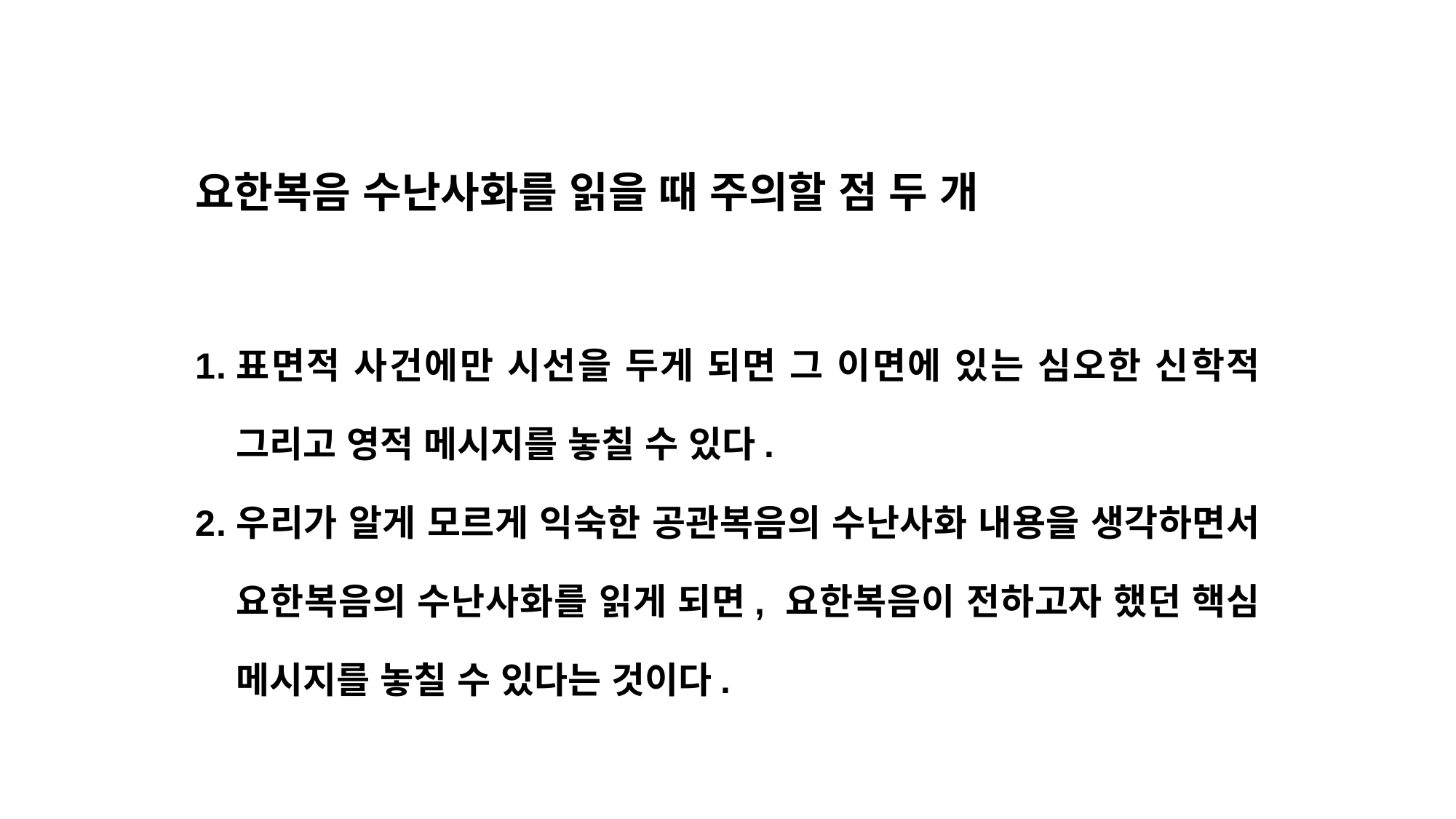

요한복음 수난사화를 읽을 때 주의할 점 두 개

표면적 사건에만 시선을 두게 되면 그 이면에 있는 심오한 신학적 그리고 영적 메시지를 놓칠 수 있다.
우리가 알게 모르게 익숙한 공관복음의 수난사화 내용을 생각하면서 요한복음의 수난사화를 읽게 되면, 요한복음이 전하고자 했던 핵심 메시지를 놓칠 수 있다는 것이다.